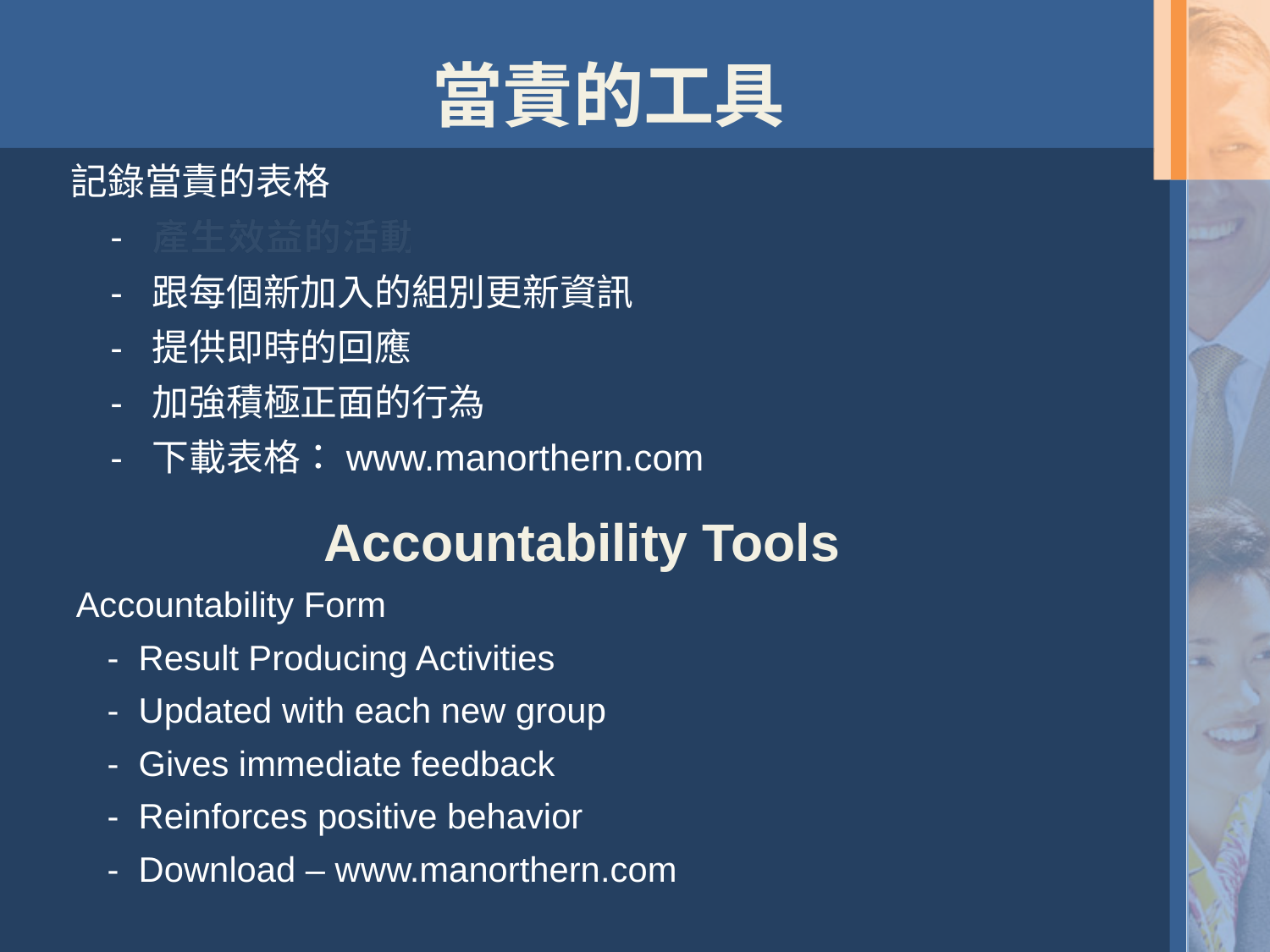

當責的工具
記錄當責的表格
-  產生效益的活動
-  跟每個新加入的組別更新資訊
-  提供即時的回應
-  加強積極正面的行為
-  下載表格：www.manorthern.com
# Accountability Tools
Accountability Form
-  Result Producing Activities
-  Updated with each new group
-  Gives immediate feedback
-  Reinforces positive behavior
-  Download – www.manorthern.com